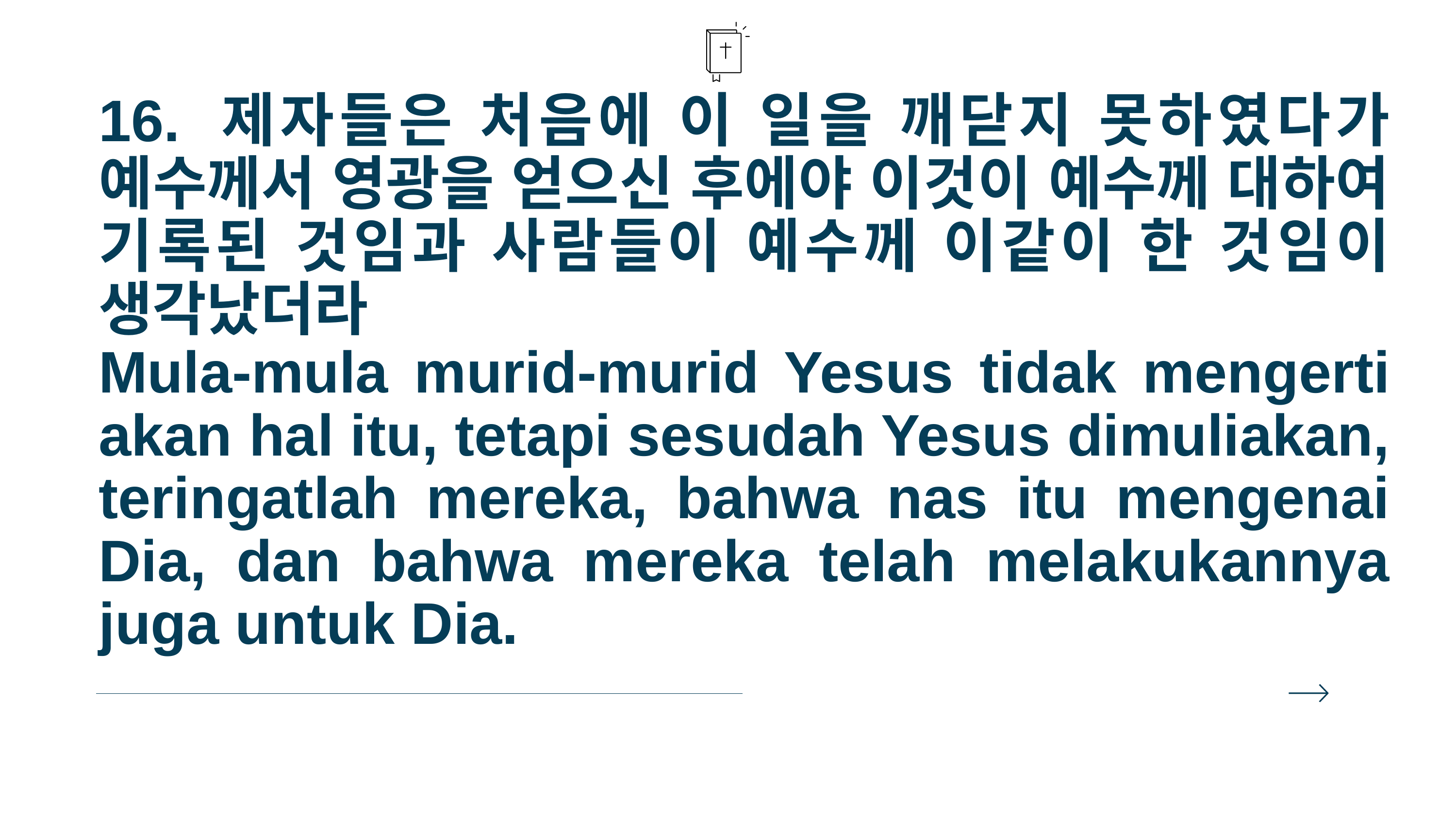

16. 제자들은 처음에 이 일을 깨닫지 못하였다가 예수께서 영광을 얻으신 후에야 이것이 예수께 대하여 기록된 것임과 사람들이 예수께 이같이 한 것임이 생각났더라
Mula-mula murid-murid Yesus tidak mengerti akan hal itu, tetapi sesudah Yesus dimuliakan, teringatlah mereka, bahwa nas itu mengenai Dia, dan bahwa mereka telah melakukannya juga untuk Dia.